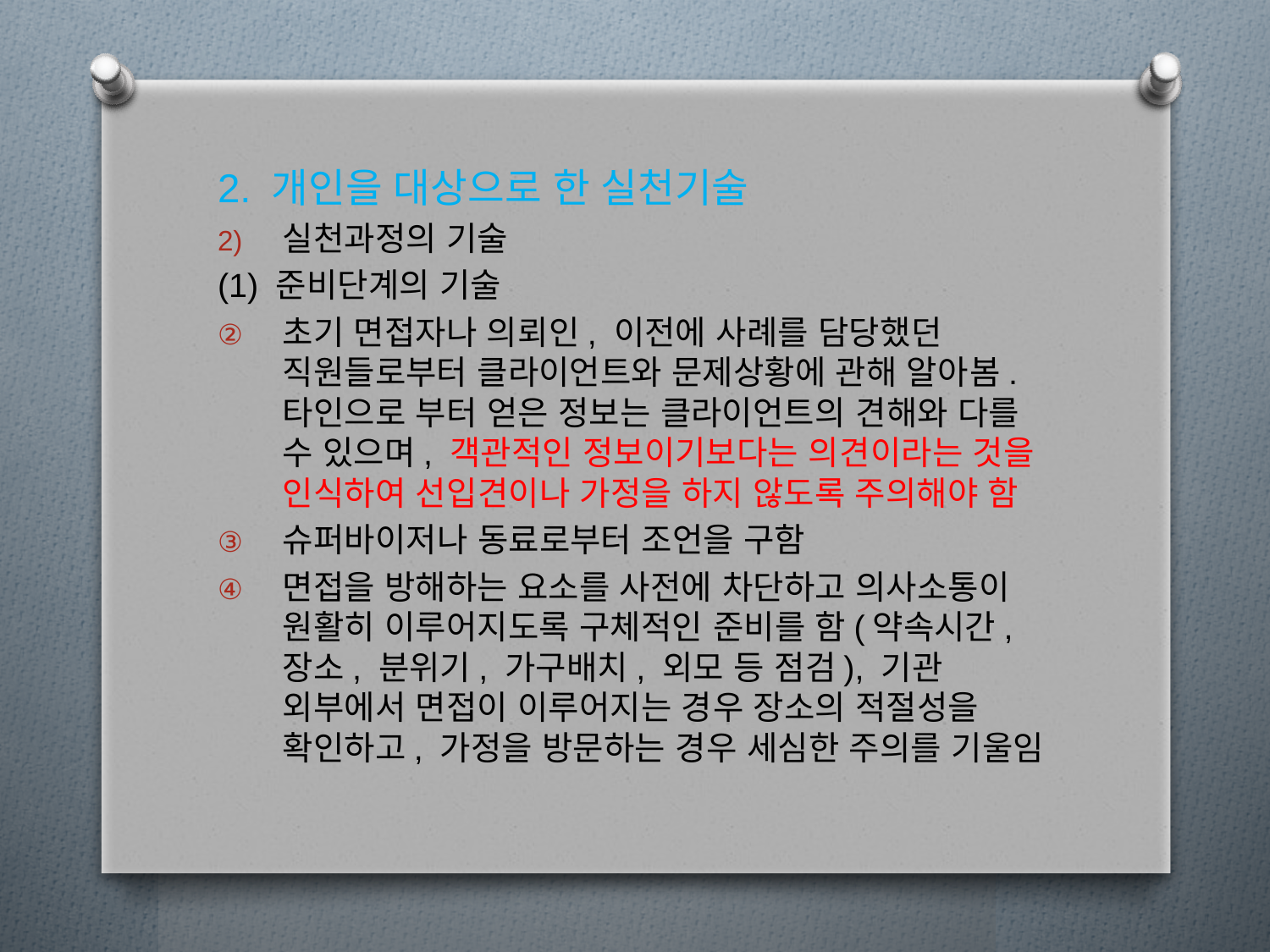

2. 개인을 대상으로 한 실천기술
실천과정의 기술
(1) 준비단계의 기술
초기 면접자나 의뢰인, 이전에 사례를 담당했던 직원들로부터 클라이언트와 문제상황에 관해 알아봄. 타인으로 부터 얻은 정보는 클라이언트의 견해와 다를 수 있으며, 객관적인 정보이기보다는 의견이라는 것을 인식하여 선입견이나 가정을 하지 않도록 주의해야 함
슈퍼바이저나 동료로부터 조언을 구함
면접을 방해하는 요소를 사전에 차단하고 의사소통이 원활히 이루어지도록 구체적인 준비를 함(약속시간, 장소, 분위기, 가구배치, 외모 등 점검), 기관 외부에서 면접이 이루어지는 경우 장소의 적절성을 확인하고, 가정을 방문하는 경우 세심한 주의를 기울임